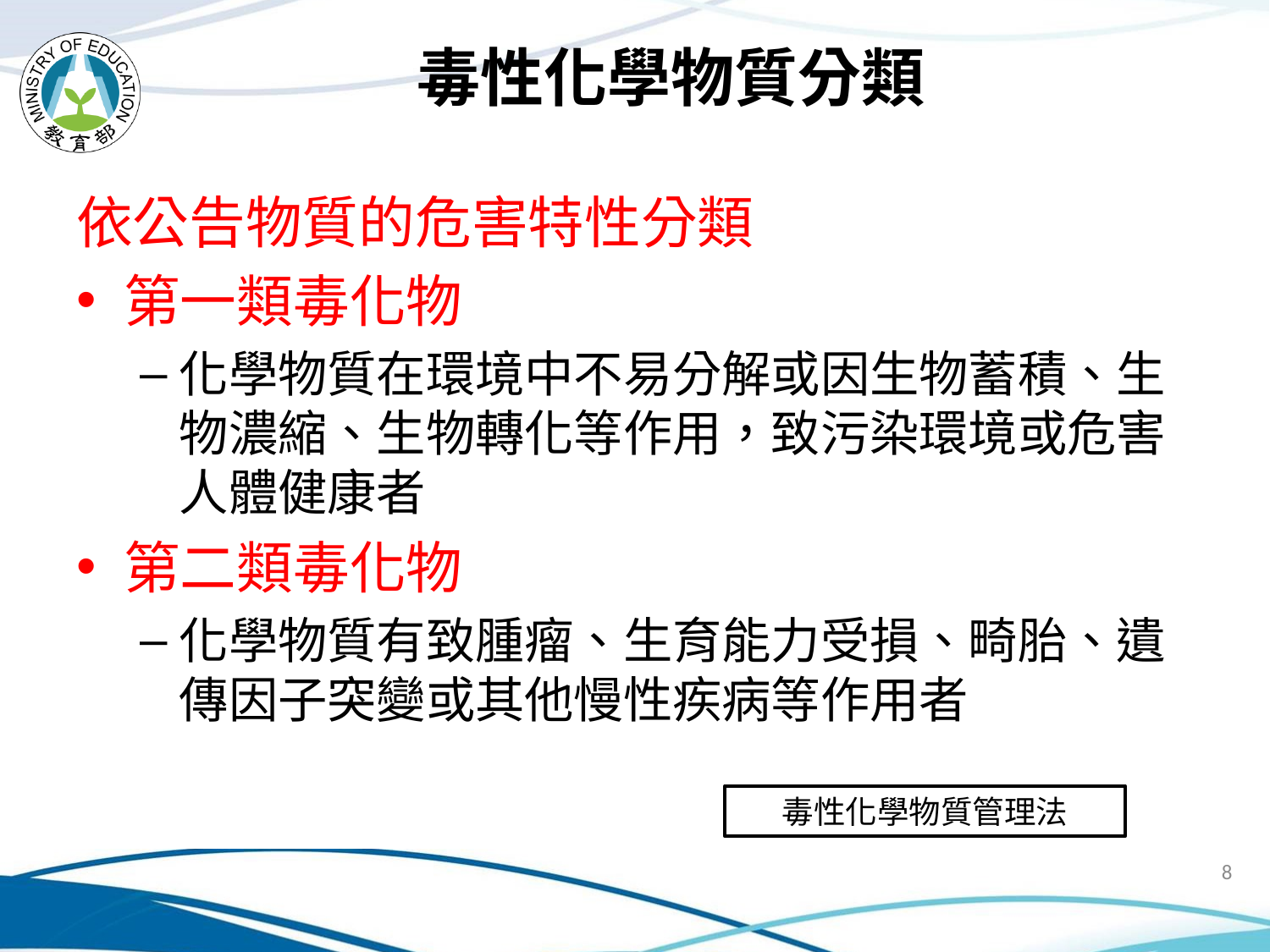

# 毒性化學物質分類
依公告物質的危害特性分類
第一類毒化物
化學物質在環境中不易分解或因生物蓄積、生物濃縮、生物轉化等作用，致污染環境或危害人體健康者
第二類毒化物
化學物質有致腫瘤、生育能力受損、畸胎、遺傳因子突變或其他慢性疾病等作用者

毒性化學物質管理法
8